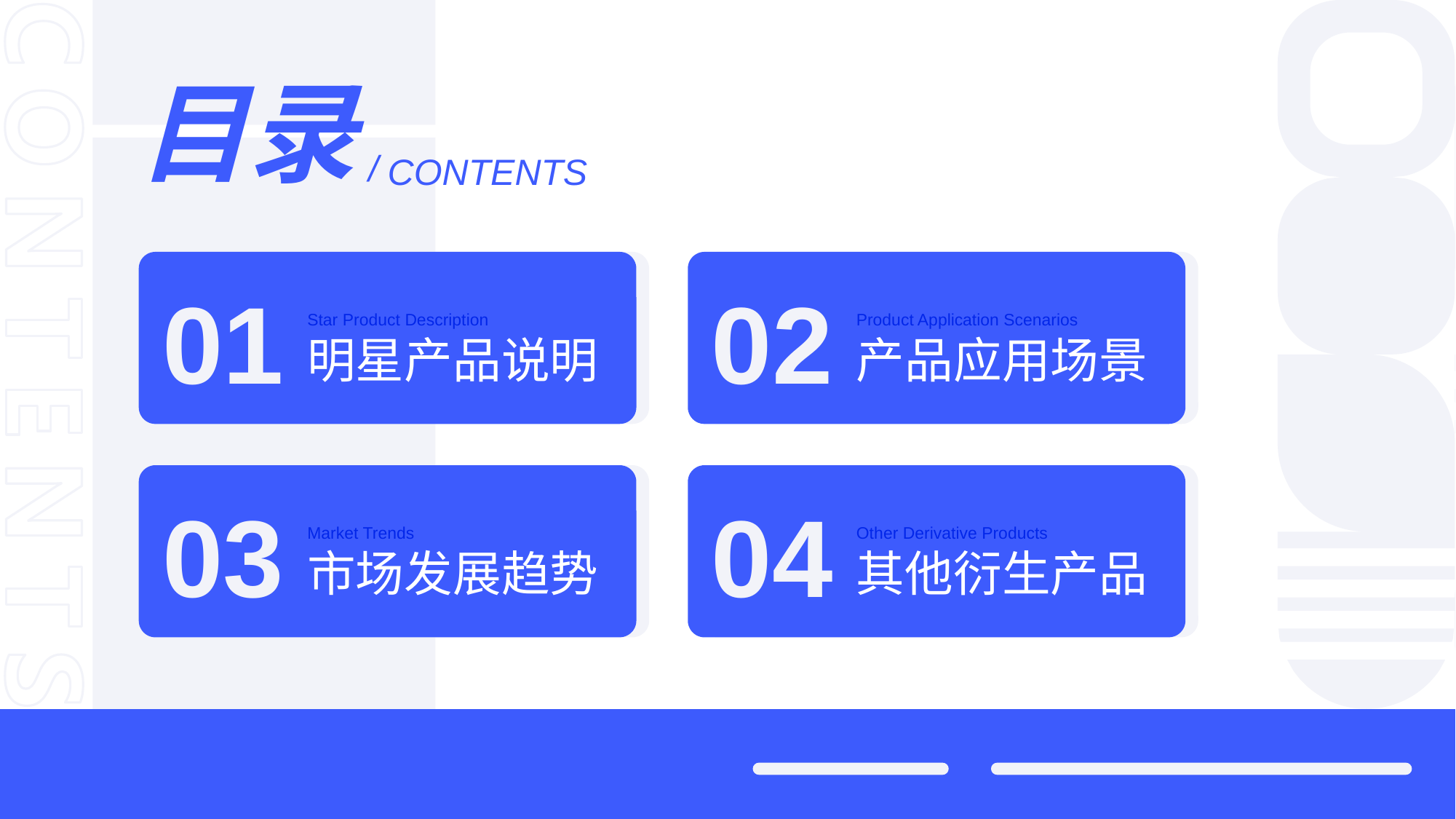

目录
/
CONTENTS

01
02
Star Product Description
Product Application Scenarios
明星产品说明
产品应用场景

03
04
Market Trends
Other Derivative Products
市场发展趋势
其他衍生产品